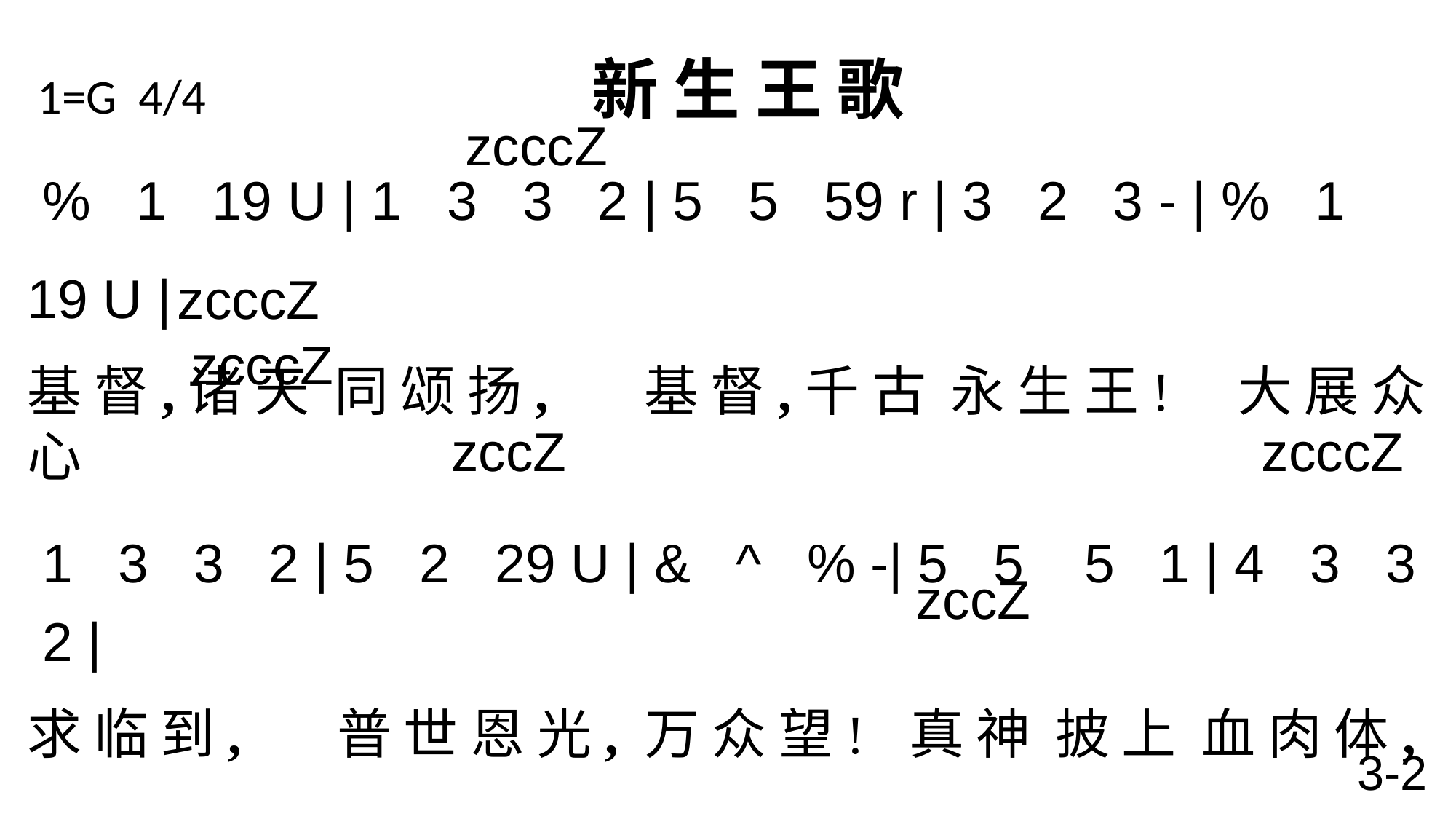

1=G  4/4                                      新 生 王 歌
 zcccZ
 %   1   19 U | 1   3   3   2 | 5   5   59 r | 3   2   3 - | %   1   19 U |
基 督,诸 天  同 颂 扬,      基 督,千 古  永 生 王!    大 展 众 心
 1   3   3   2 | 5   2   29 U | &   ^   % -| 5   5    5   1 | 4   3   3   2 |
求 临 到,      普 世 恩 光, 万 众 望!   真 神  披 上  血 肉 体,
 5   5   5   1| 4   3   3  2| 6   6   6   5| 4   3   4 -| 2   eiiir   59 q |
圣 道 化 生 降 尘 世,    甘 与 凡 夫 同 起 居,   大 哉      我 以
 1   2   3 - | 69 y   6   5 | 4   3   4 - | 2   eiir  59 q | 1   2   1 -  \
马 内 利!”  听 啊!天 使  高 声 唱,   “荣 耀    归 与  新 生 王!”
 zcccZ                                                                            zcccZ
  zccZ                                                     zcccZ
  zccZ
3-2